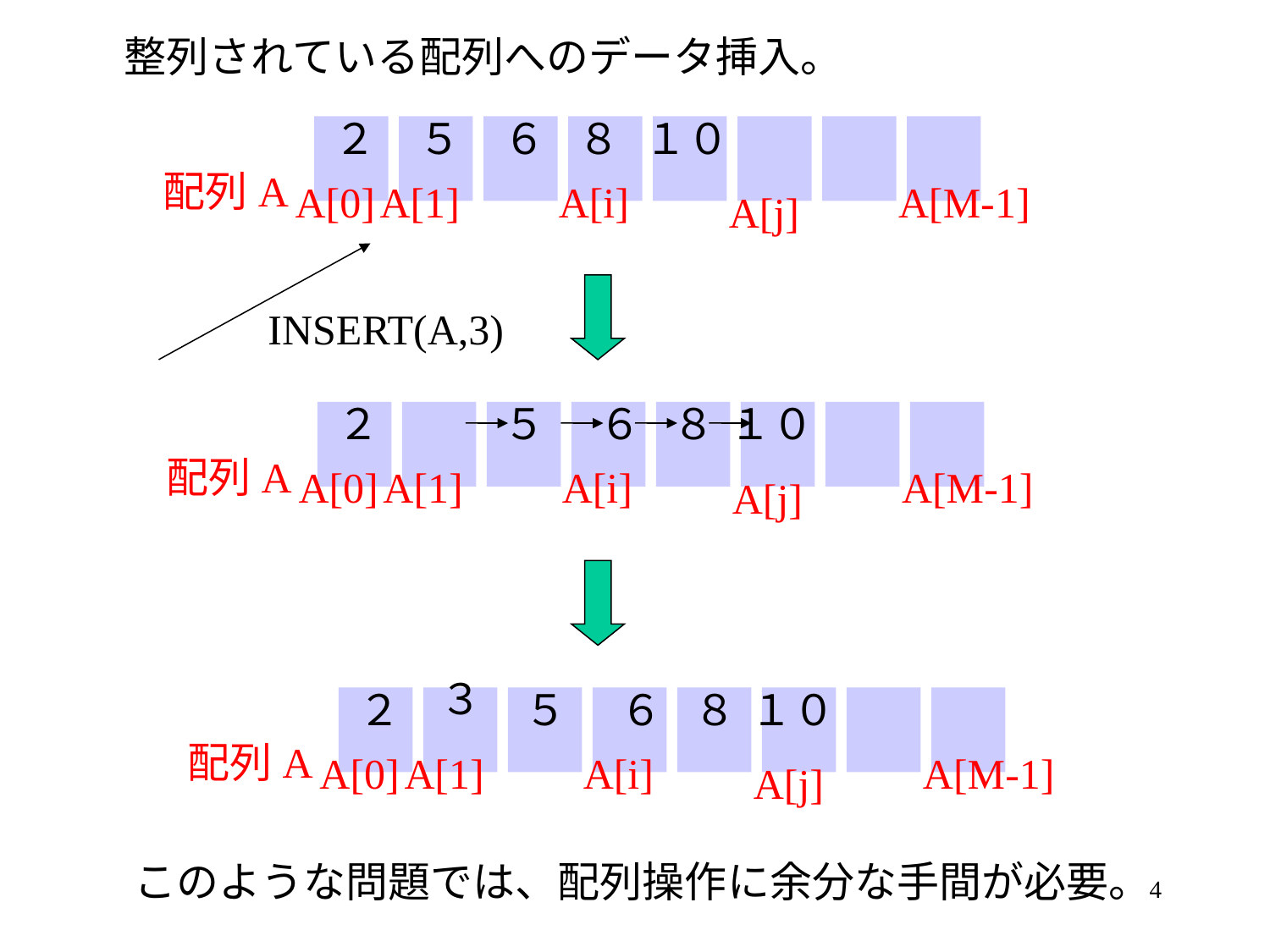

整列されている配列へのデータ挿入。
２
５
６
８
１０

配列A
A[0]
A[1]
A[i]
A[M-1]
A[j]

INSERT(A,3)
２
５
６
８
１０

配列A
A[0]
A[1]
A[i]
A[M-1]
A[j]

３
２
５
６
８
１０

配列A
A[0]
A[1]
A[i]
A[M-1]
A[j]
このような問題では、配列操作に余分な手間が必要。
4